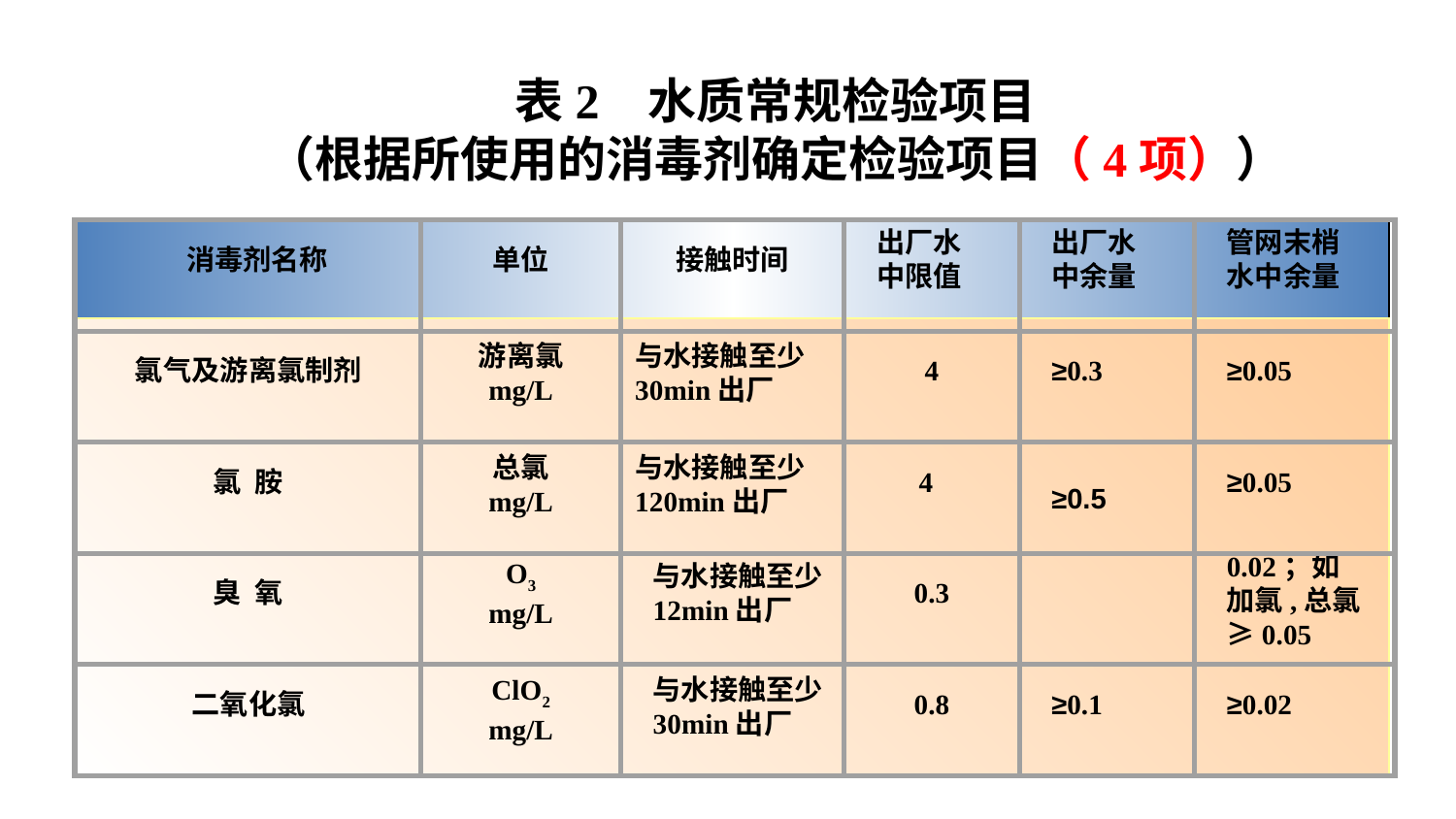

表2   水质常规检验项目
（根据所使用的消毒剂确定检验项目（4项））

消毒剂名称

单位

接触时间

出厂水中限值

出厂水
中余量

管网末梢水中余量

氯气及游离氯制剂

游离氯
mg/L

与水接触至少30min出厂

4

≥0.3

≥0.05

氯  胺

总氯
     mg/L

与水接触至少120min出厂

      4

≥0.5

≥0.05

臭  氧

O3
mg/L

与水接触至少12min出厂

0.3

0.02；如加氯,总氯≥0.05

二氧化氯

ClO2
mg/L

与水接触至少30min出厂

0.8

≥0.1

≥0.02